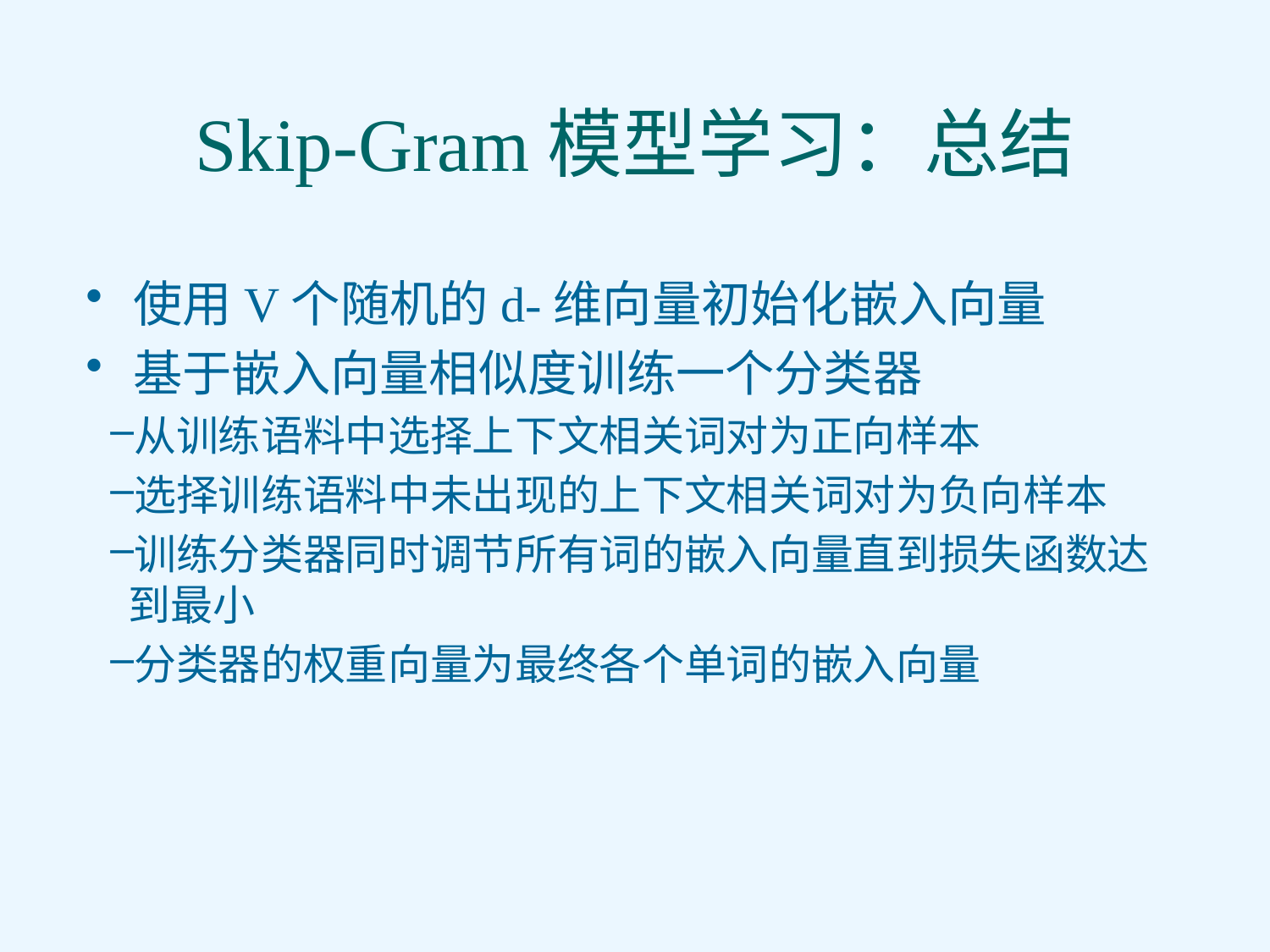

# Skip-Gram模型学习：总结
使用V个随机的d-维向量初始化嵌入向量
基于嵌入向量相似度训练一个分类器
从训练语料中选择上下文相关词对为正向样本
选择训练语料中未出现的上下文相关词对为负向样本
训练分类器同时调节所有词的嵌入向量直到损失函数达到最小
分类器的权重向量为最终各个单词的嵌入向量